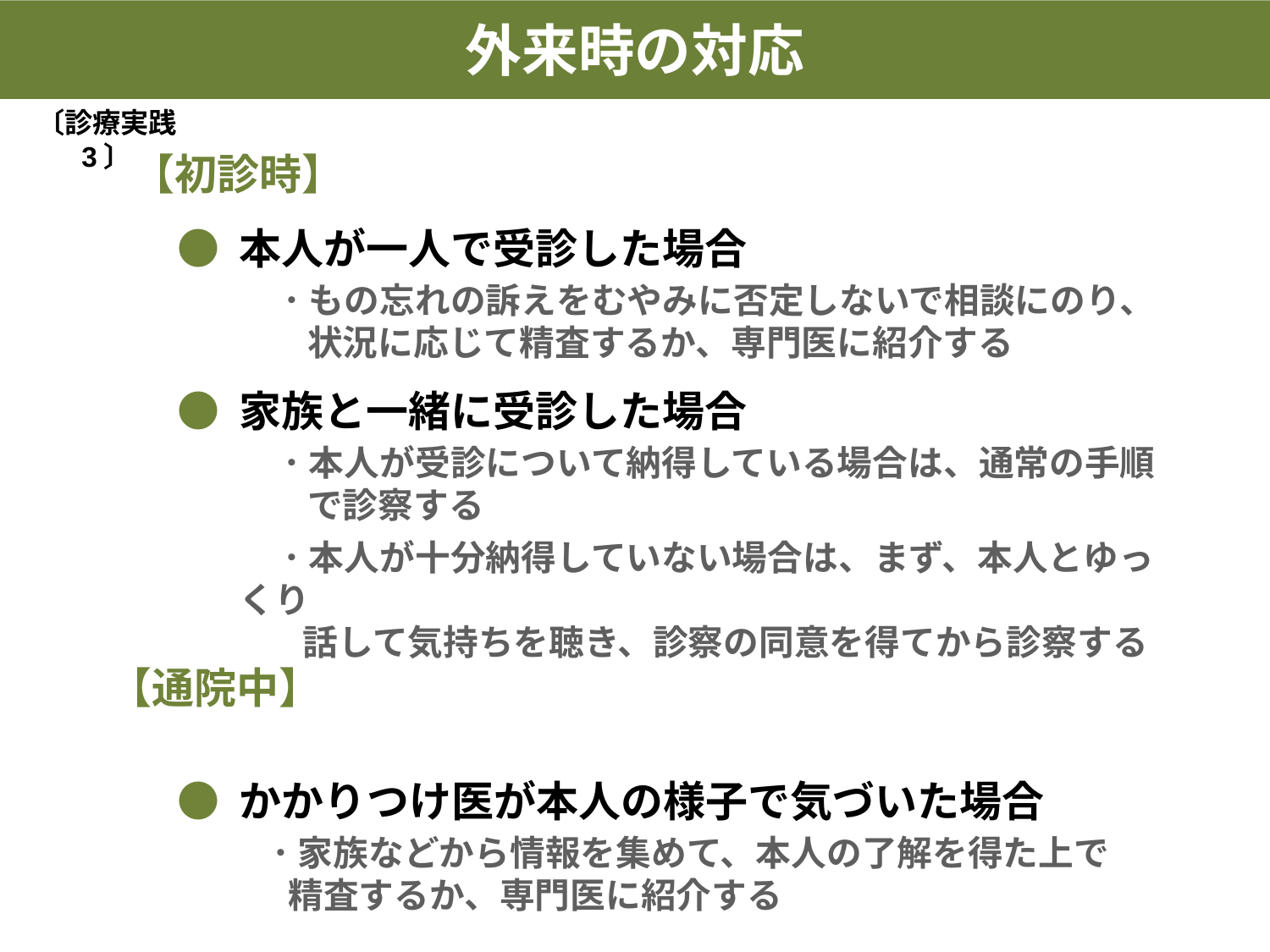

外来時の対応
〔診療実践 3〕
【初診時】
● 本人が一人で受診した場合
　　　･ もの忘れの訴えをむやみに否定しないで相談にのり、
　　　   状況に応じて精査するか、専門医に紹介する
● 家族と一緒に受診した場合
　　　･ 本人が受診について納得している場合は、通常の手順
　　　   で診察する
　　　･ 本人が十分納得していない場合は、まず、本人とゆっくり
　　　   話して気持ちを聴き、診察の同意を得てから診察する

● かかりつけ医が本人の様子で気づいた場合
　　   ･ 家族などから情報を集めて、本人の了解を得た上で
　    　 精査するか、専門医に紹介する
【通院中】